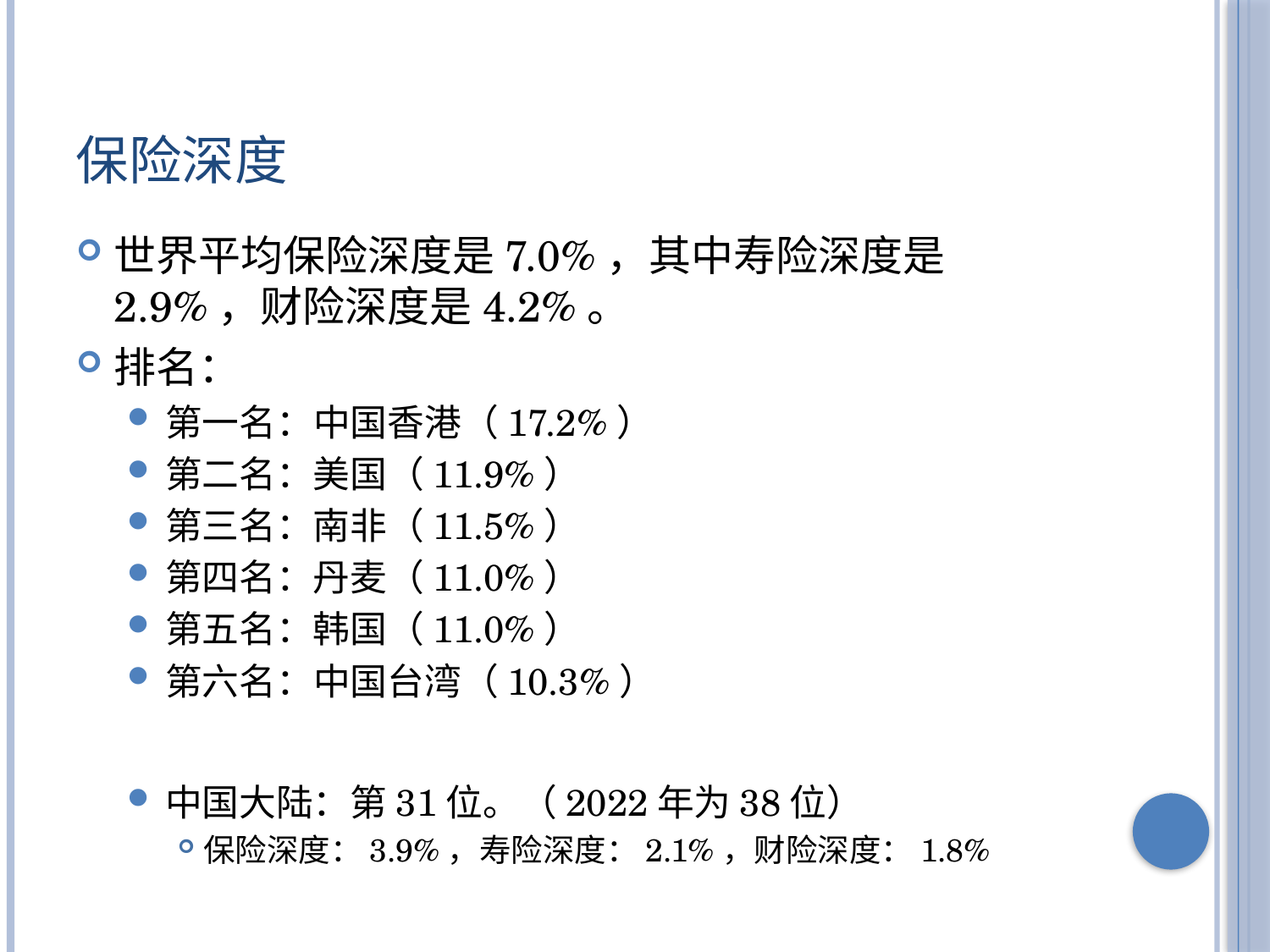

# 保险深度
世界平均保险深度是7.0%，其中寿险深度是2.9%，财险深度是4.2%。
排名：
第一名：中国香港（17.2%）
第二名：美国（11.9%）
第三名：南非（11.5%）
第四名：丹麦（11.0%）
第五名：韩国（11.0%）
第六名：中国台湾（10.3%）

中国大陆：第31位。（2022年为38位）
保险深度：3.9%，寿险深度：2.1%，财险深度：1.8%